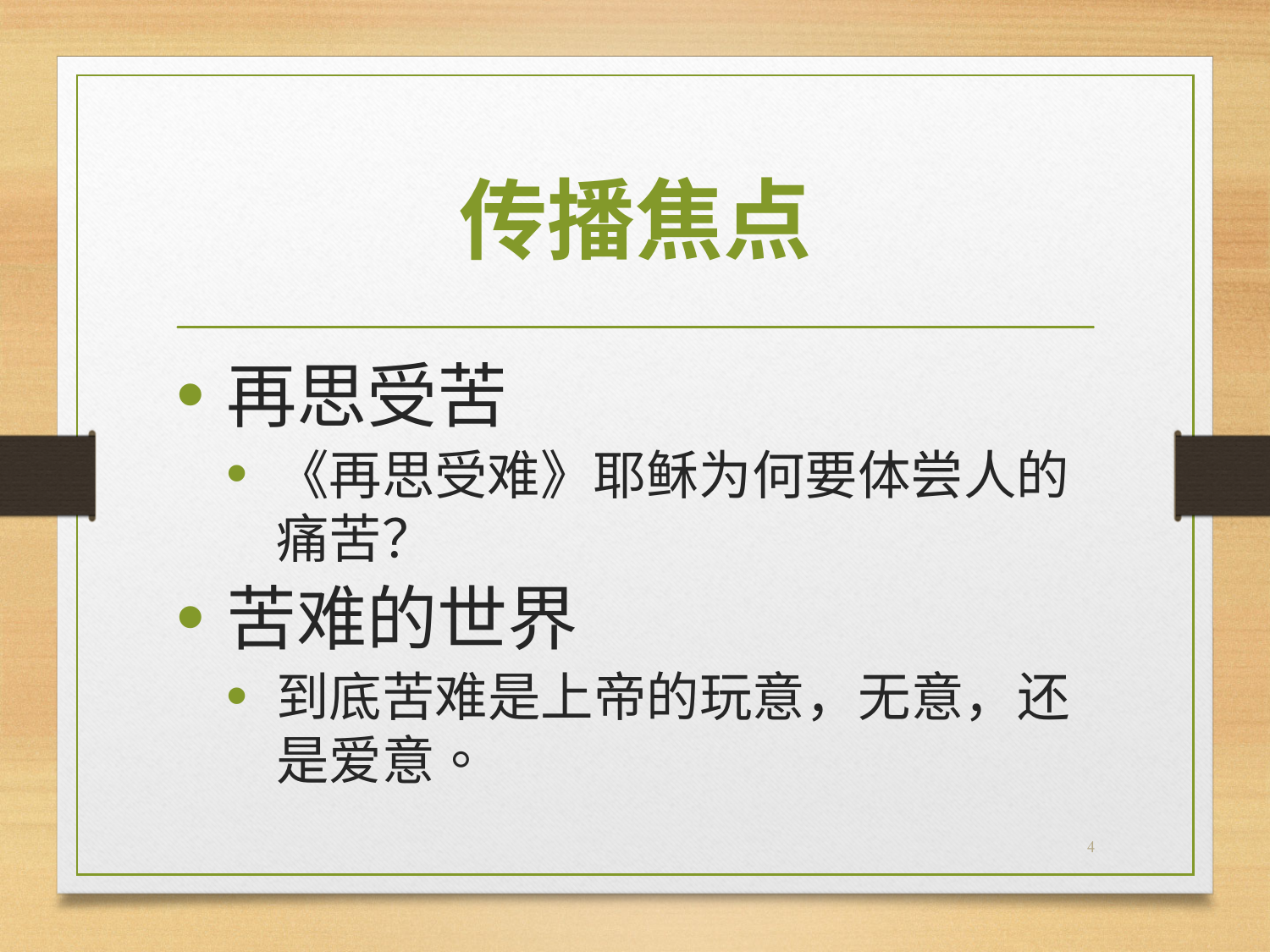

# 传播焦点
再思受苦
《再思受难》耶稣为何要体尝人的痛苦？
苦难的世界
到底苦难是上帝的玩意，无意，还是爱意。

4